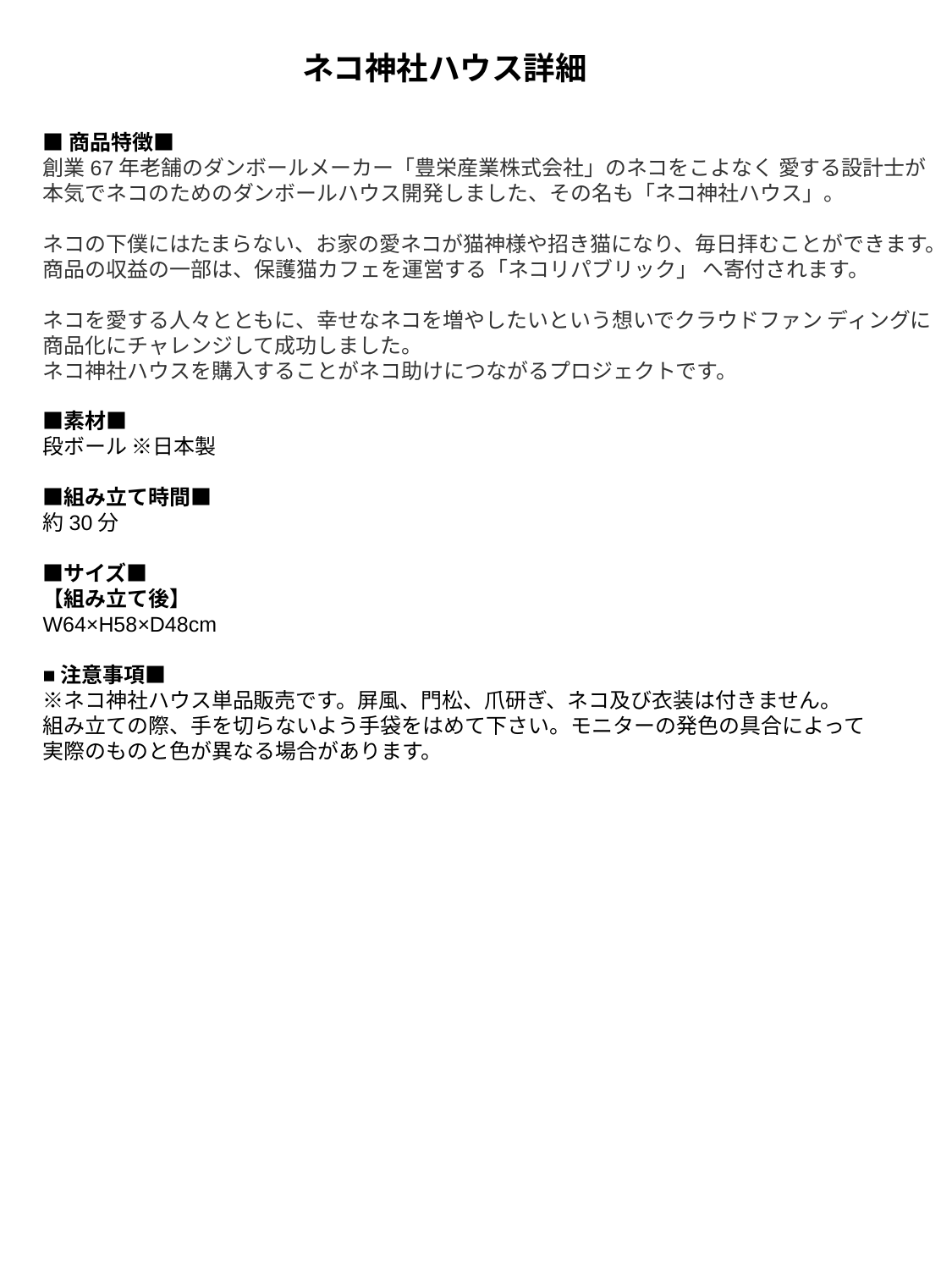

ネコ神社ハウス詳細
■商品特徴■
創業67年老舗のダンボールメーカー「豊栄産業株式会社」のネコをこよなく 愛する設計士が
本気でネコのためのダンボールハウス開発しました、その名も「ネコ神社ハウス」。

ネコの下僕にはたまらない、お家の愛ネコが猫神様や招き猫になり、毎日拝むことができます。
商品の収益の一部は、保護猫カフェを運営する「ネコリパブリック」 へ寄付されます。
ネコを愛する人々とともに、幸せなネコを増やしたいという想いでクラウドファン ディングに
商品化にチャレンジして成功しました。
ネコ神社ハウスを購入することがネコ助けにつながるプロジェクトです。
■素材■
段ボール ※日本製
■組み立て時間■
約30分
■サイズ■
【組み立て後】
W64×H58×D48cm
■注意事項■
※ネコ神社ハウス単品販売です。屏風、門松、爪研ぎ、ネコ及び衣装は付きません。
組み立ての際、手を切らないよう手袋をはめて下さい。モニターの発色の具合によって
実際のものと色が異なる場合があります。